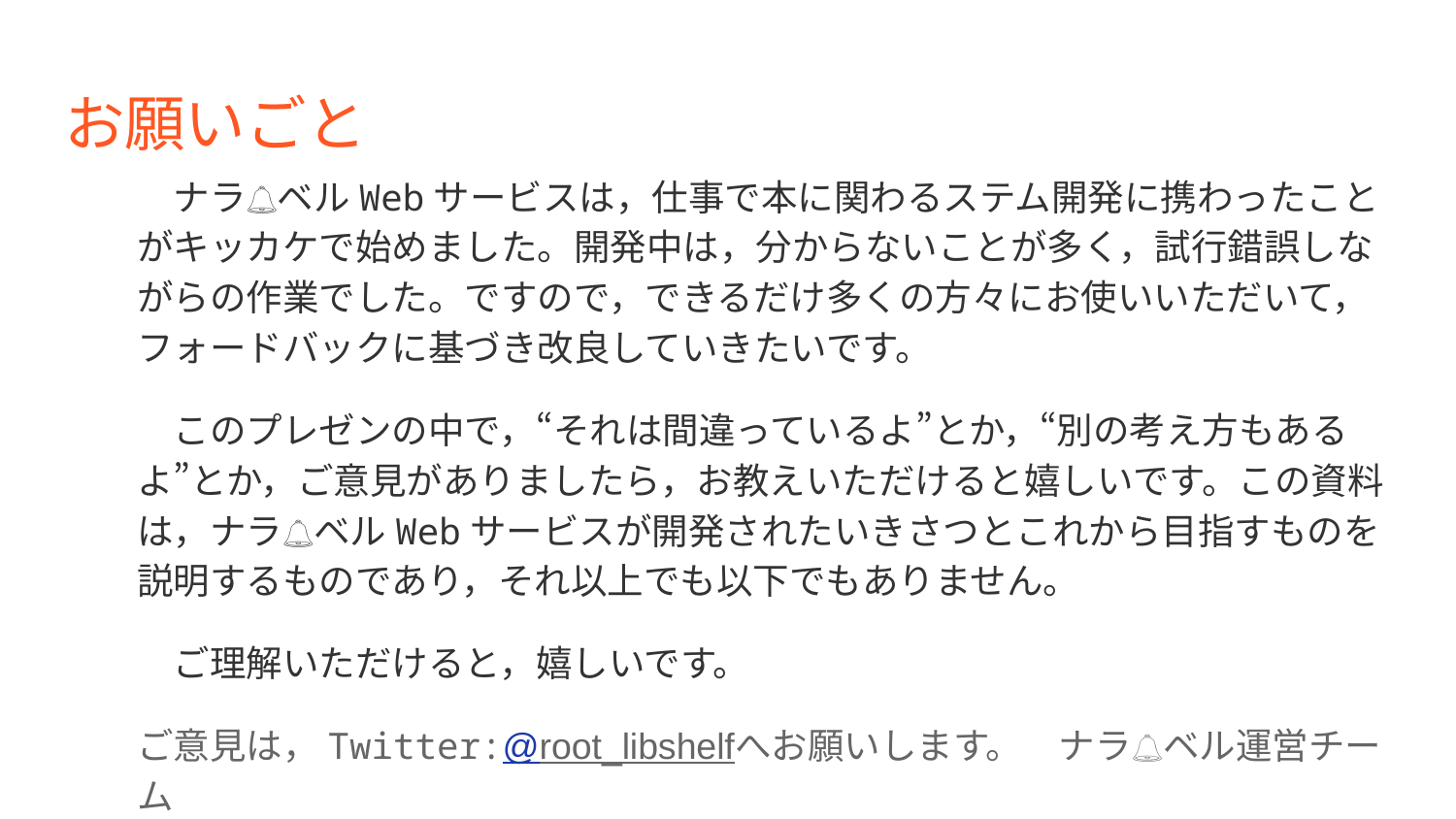

# お願いごと
　ナラ🔔ベルWebサービスは，仕事で本に関わるステム開発に携わったことがキッカケで始めました。開発中は，分からないことが多く，試行錯誤しながらの作業でした。ですので，できるだけ多くの方々にお使いいただいて，フォードバックに基づき改良していきたいです。
　このプレゼンの中で，“それは間違っているよ”とか，“別の考え方もあるよ”とか，ご意見がありましたら，お教えいただけると嬉しいです。この資料は，ナラ🔔ベルWebサービスが開発されたいきさつとこれから目指すものを説明するものであり，それ以上でも以下でもありません。
　ご理解いただけると，嬉しいです。
ご意見は，Twitter:@root_libshelfへお願いします。　ナラ🔔ベル運営チーム